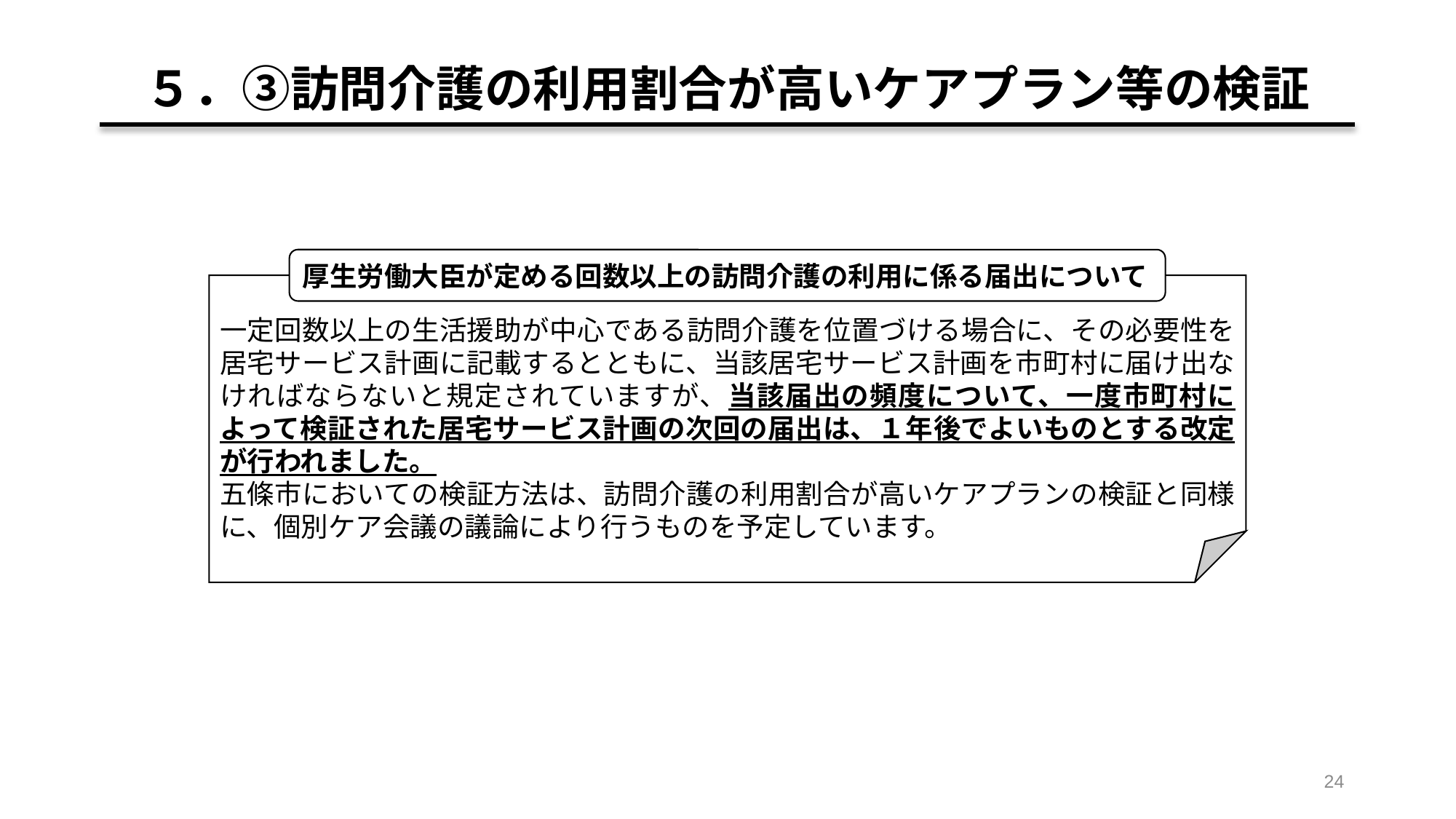

# ５．③訪問介護の利用割合が高いケアプラン等の検証
厚生労働大臣が定める回数以上の訪問介護の利用に係る届出について

一定回数以上の生活援助が中心である訪問介護を位置づける場合に、その必要性を居宅サービス計画に記載するとともに、当該居宅サービス計画を市町村に届け出なければならないと規定されていますが、当該届出の頻度について、一度市町村によって検証された居宅サービス計画の次回の届出は、１年後でよいものとする改定が行われました。
五條市においての検証方法は、訪問介護の利用割合が高いケアプランの検証と同様に、個別ケア会議の議論により行うものを予定しています。
24